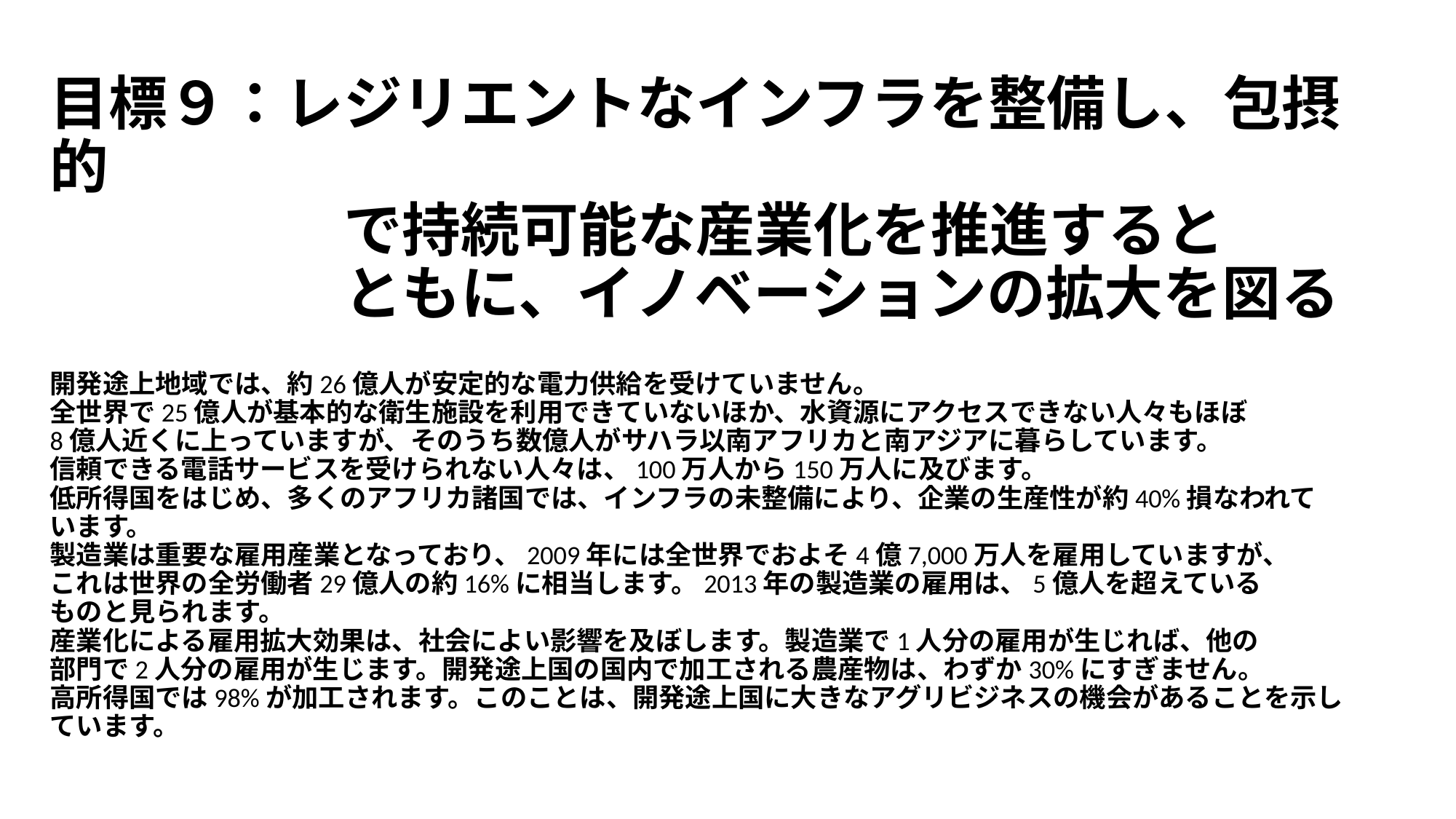

# 目標９：レジリエントなインフラを整備し、包摂的 　　　　　で持続可能な産業化を推進すると 　　　　　ともに、イノベーションの拡大を図る   開発途上地域では、約26億人が安定的な電力供給を受けていません。 全世界で25億人が基本的な衛生施設を利用できていないほか、水資源にアクセスできない人々もほぼ 8億人近くに上っていますが、そのうち数億人がサハラ以南アフリカと南アジアに暮らしています。 信頼できる電話サービスを受けられない人々は、100万人から150万人に及びます。 低所得国をはじめ、多くのアフリカ諸国では、インフラの未整備により、企業の生産性が約40%損なわれて います。 製造業は重要な雇用産業となっており、2009年には全世界でおよそ4億7,000万人を雇用していますが、 これは世界の全労働者29億人の約16%に相当します。2013年の製造業の雇用は、5億人を超えている ものと見られます。 産業化による雇用拡大効果は、社会によい影響を及ぼします。製造業で1人分の雇用が生じれば、他の 部門で2人分の雇用が生じます。開発途上国の国内で加工される農産物は、わずか30%にすぎません。 高所得国では98%が加工されます。このことは、開発途上国に大きなアグリビジネスの機会があることを示しています。